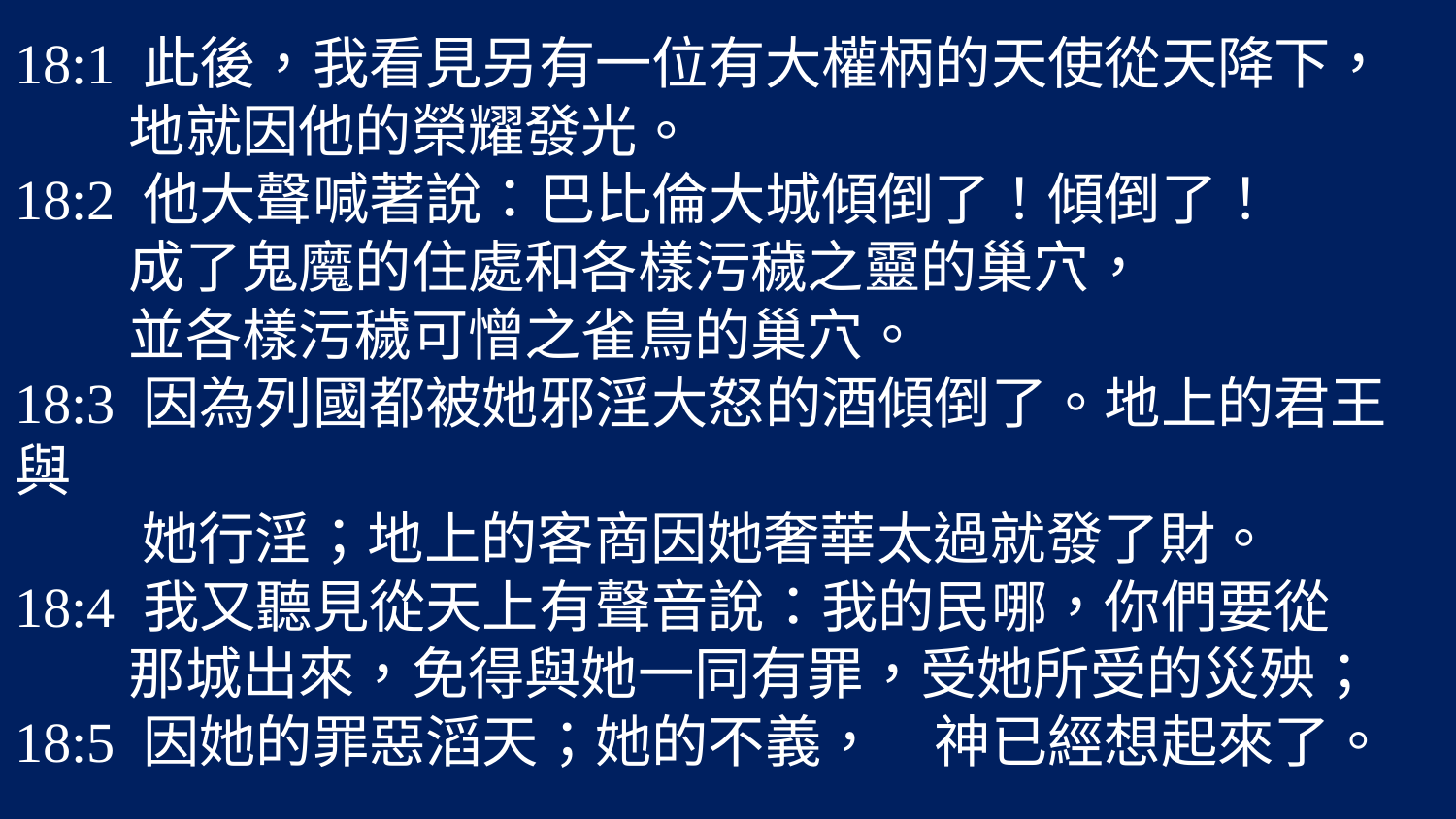

18:1 此後，我看見另有一位有大權柄的天使從天降下，
        地就因他的榮耀發光。
18:2 他大聲喊著說：巴比倫大城傾倒了！傾倒了！
        成了鬼魔的住處和各樣污穢之靈的巢穴，
        並各樣污穢可憎之雀鳥的巢穴。
18:3 因為列國都被她邪淫大怒的酒傾倒了。地上的君王與
         她行淫；地上的客商因她奢華太過就發了財。
18:4 我又聽見從天上有聲音說：我的民哪，你們要從
        那城出來，免得與她一同有罪，受她所受的災殃；
18:5 因她的罪惡滔天；她的不義，　神已經想起來了。